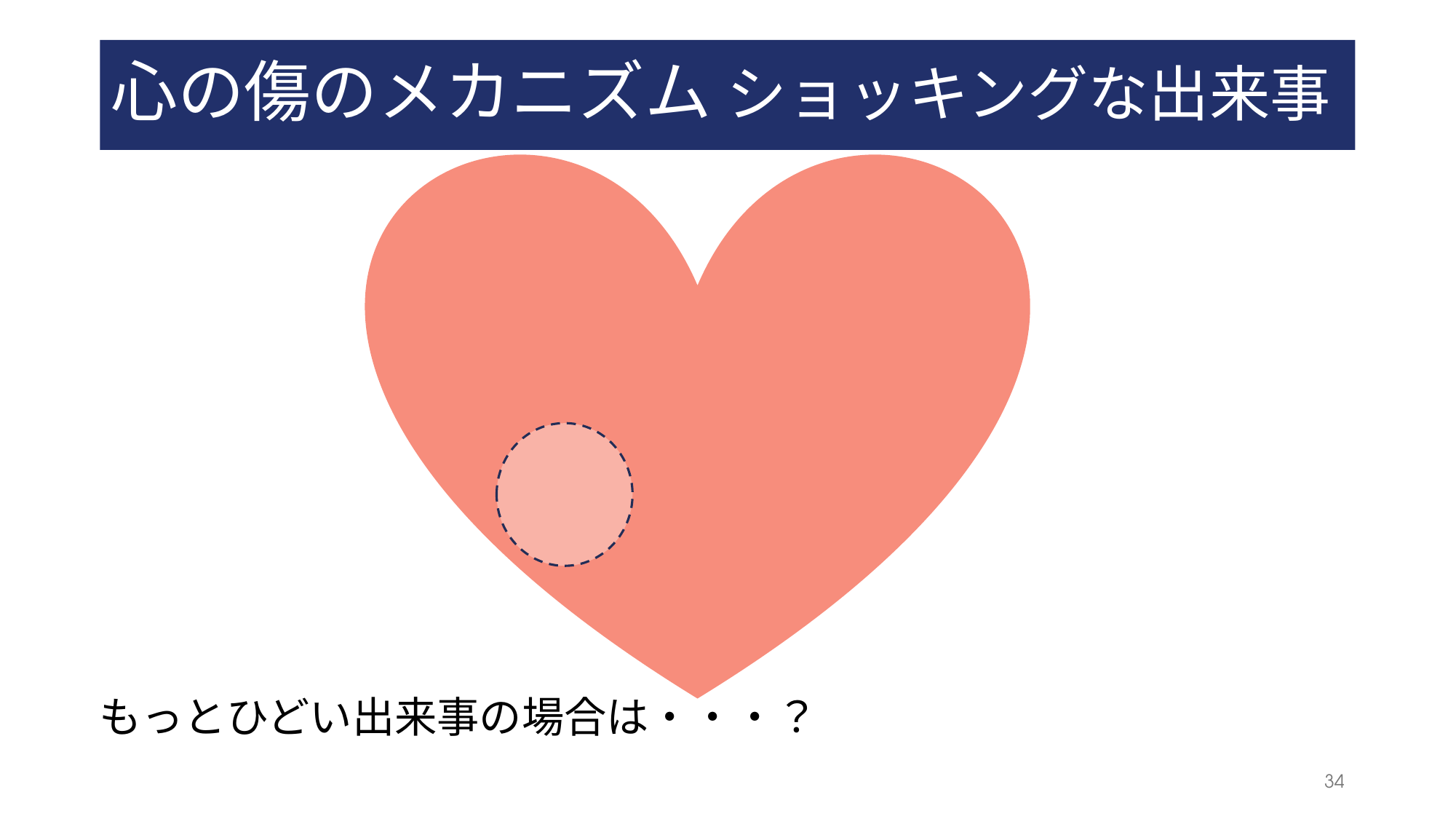

# 心の傷のメカニズム ショッキングな出来事

もっとひどい出来事の場合は・・・？
34